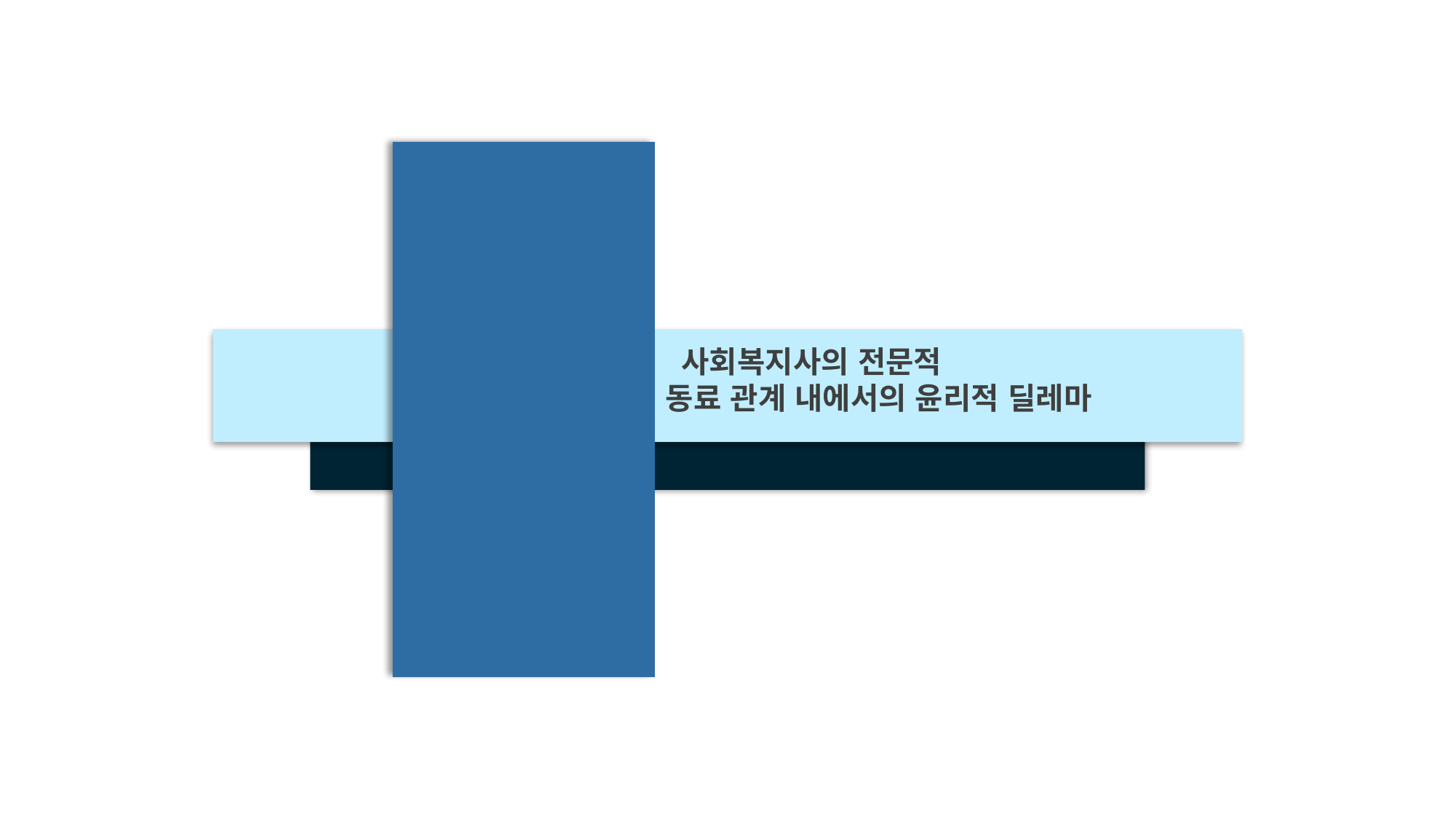

사회복지사의 전문적
동료 관계 내에서의 윤리적 딜레마